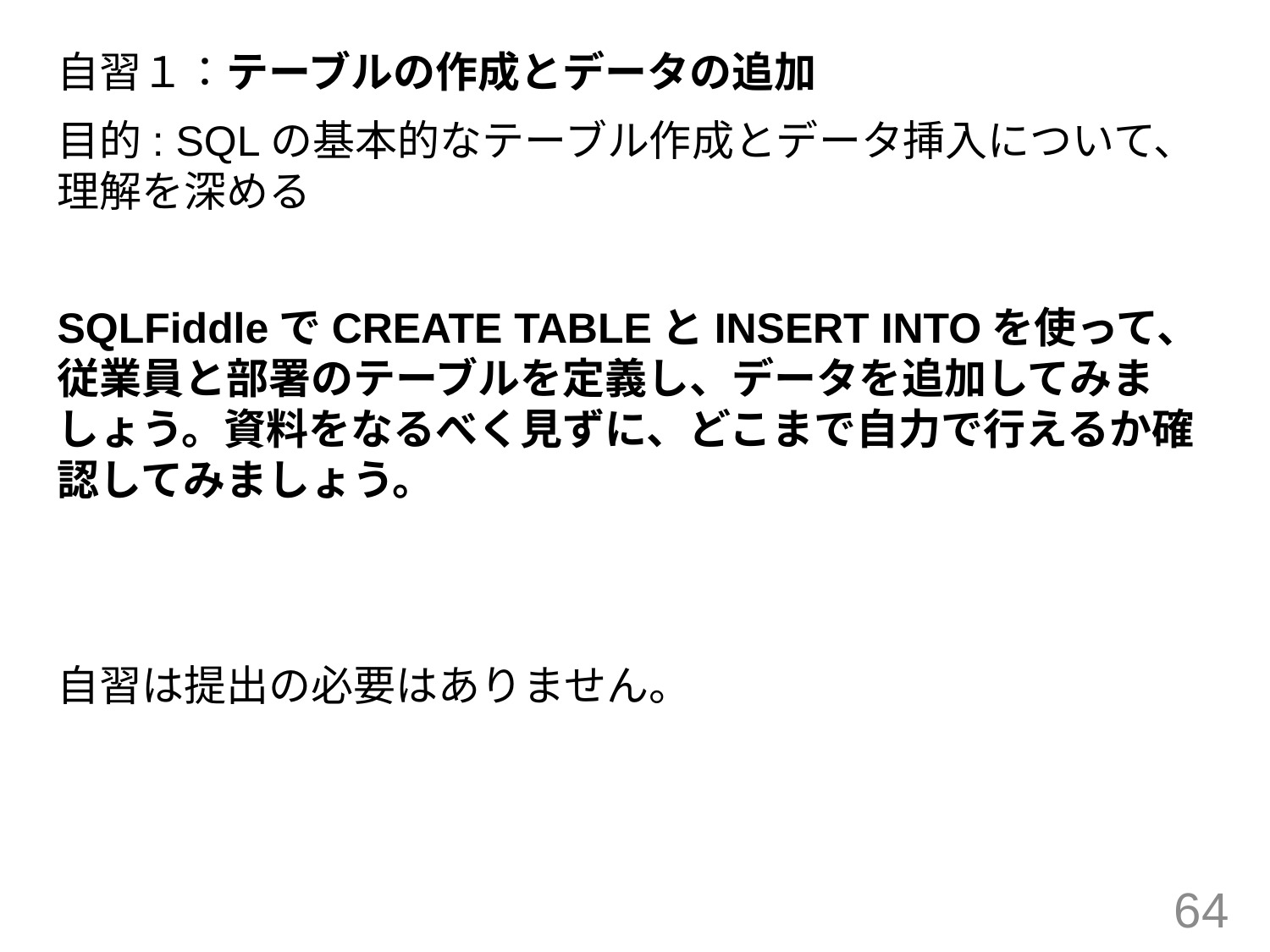

自習１：テーブルの作成とデータの追加
目的: SQLの基本的なテーブル作成とデータ挿入について、理解を深める

SQLFiddleでCREATE TABLEとINSERT INTOを使って、従業員と部署のテーブルを定義し、データを追加してみましょう。資料をなるべく見ずに、どこまで自力で行えるか確認してみましょう。

自習は提出の必要はありません。
64